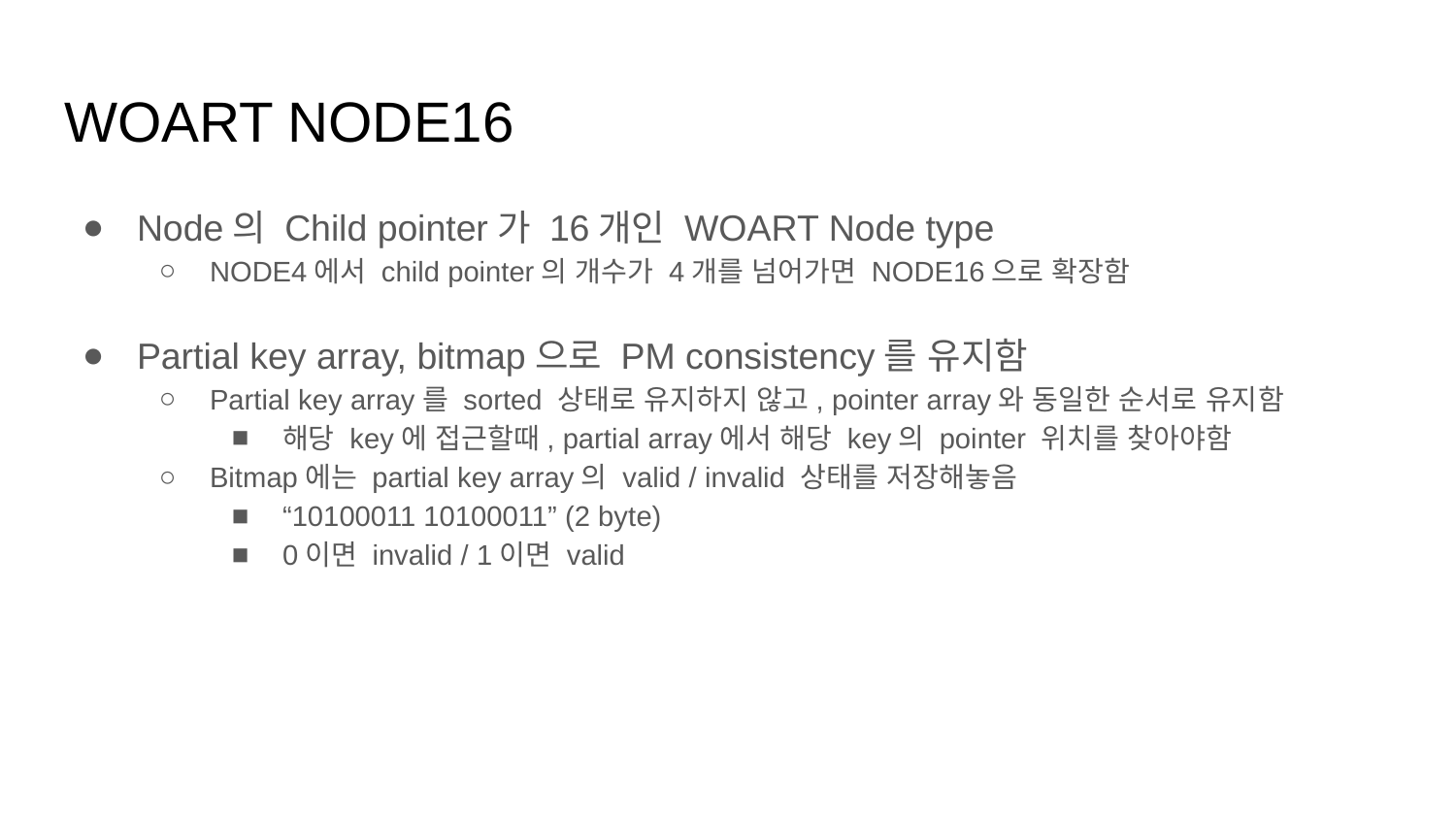

# WOART NODE16
Node의 Child pointer가 16개인 WOART Node type
NODE4에서 child pointer의 개수가 4개를 넘어가면 NODE16으로 확장함
Partial key array, bitmap으로 PM consistency를 유지함
Partial key array를 sorted 상태로 유지하지 않고, pointer array와 동일한 순서로 유지함
해당 key에 접근할때, partial array에서 해당 key의 pointer 위치를 찾아야함
Bitmap에는 partial key array의 valid / invalid 상태를 저장해놓음
“10100011 10100011” (2 byte)
0이면 invalid / 1이면 valid